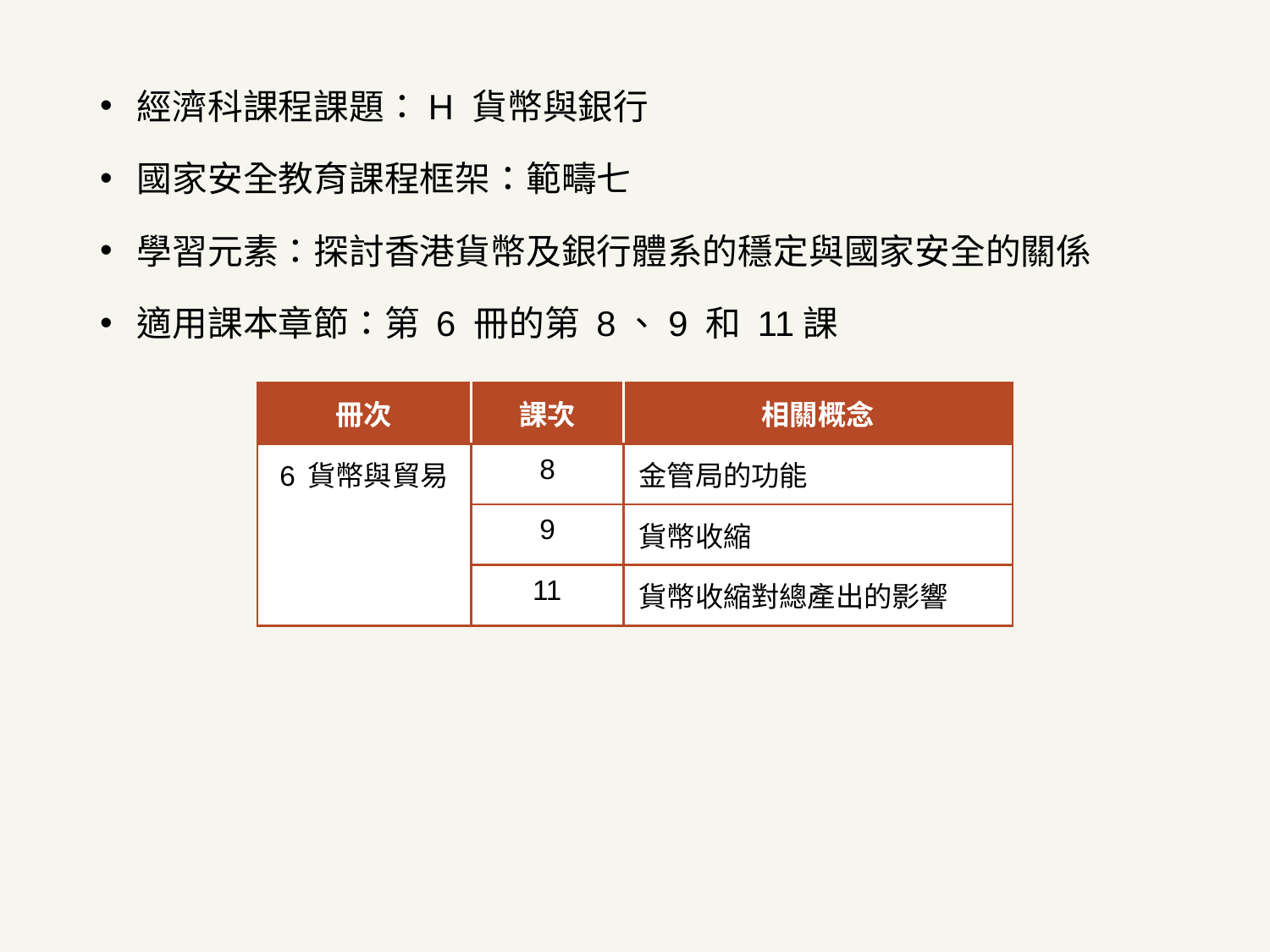

經濟科課程課題：H 貨幣與銀行
國家安全教育課程框架：範疇七
學習元素：探討香港貨幣及銀行體系的穩定與國家安全的關係
適用課本章節：第 6 冊的第 8、9 和 11課

| 冊次 | 課次 | 相關概念 |
| --- | --- | --- |
| 6 貨幣與貿易 | 8 | 金管局的功能 |
|  | 9 | 貨幣收縮 |
|  | 11 | 貨幣收縮對總產出的影響 |